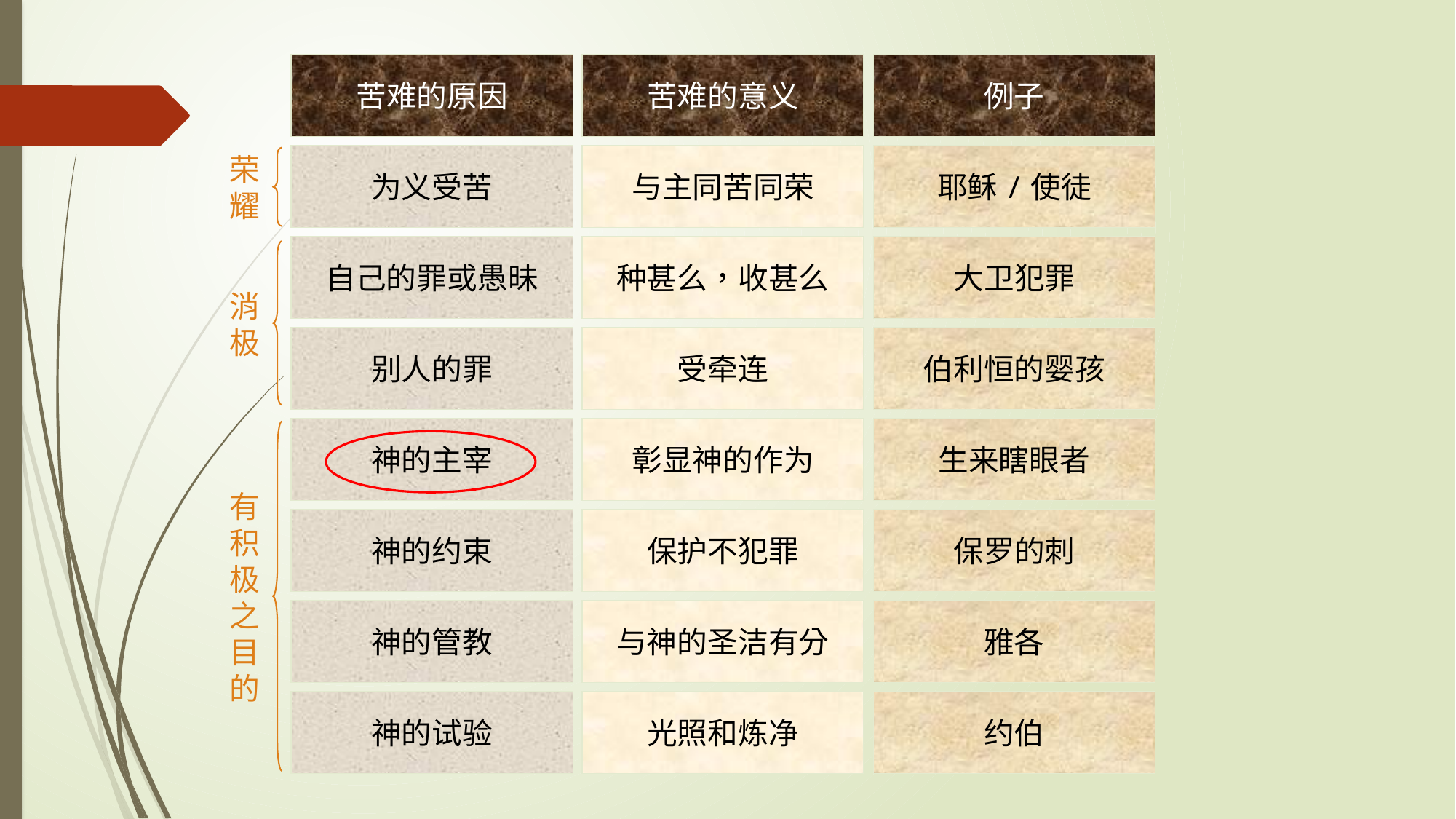

苦难的原因
苦难的意义
例子
荣
耀
为义受苦
与主同苦同荣
耶稣/使徒

自己的罪或愚昧
种甚么，收甚么
大卫犯罪

消
极
别人的罪
受牵连
伯利恒的婴孩
神的主宰
彰显神的作为
生来瞎眼者

有
积
极
之
目
的
神的约束
保护不犯罪
保罗的刺
神的管教
与神的圣洁有分
雅各
神的试验
光照和炼净
约伯